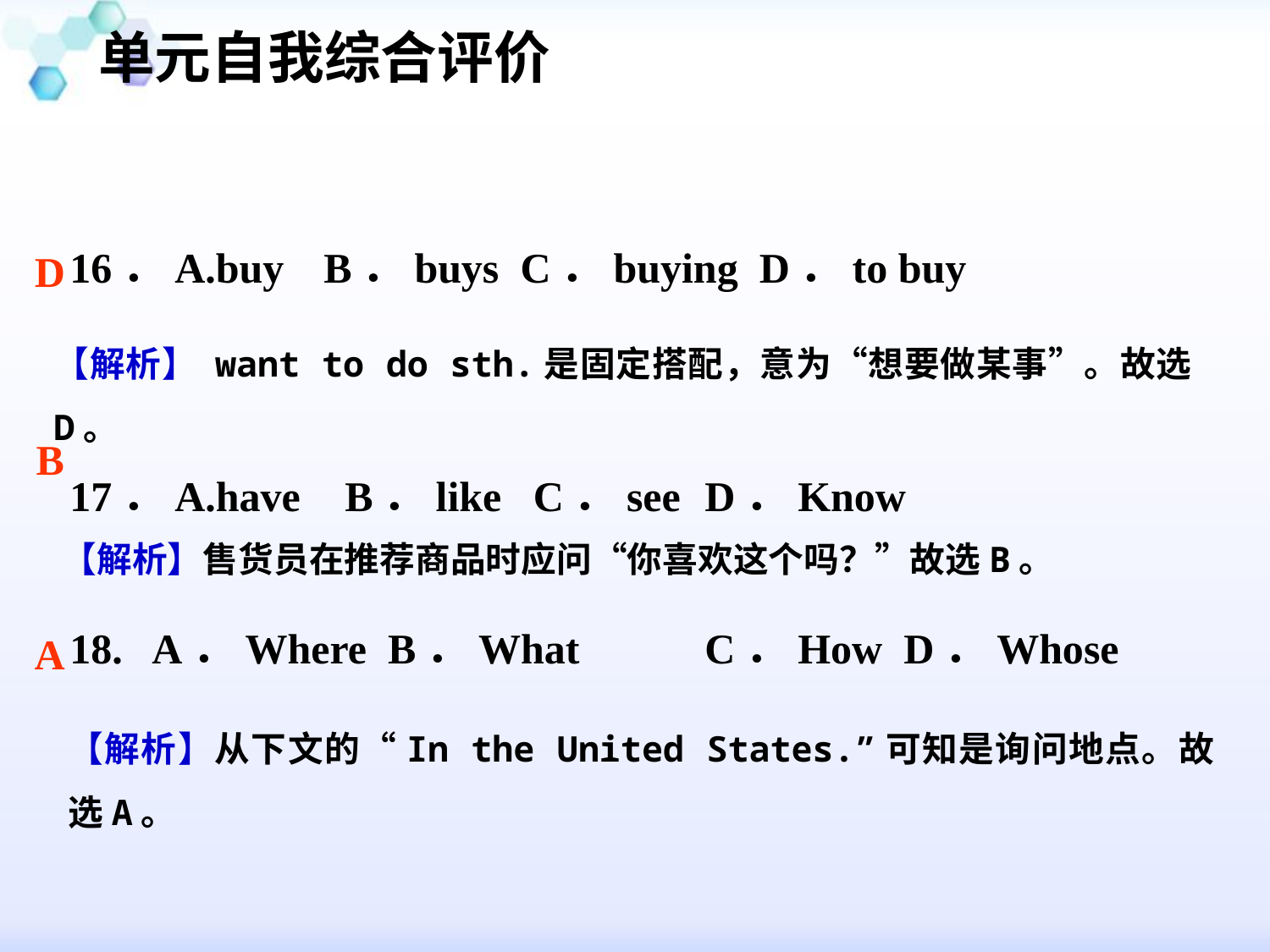

单元自我综合评价
16．A.buy  	B．buys  C．buying  D．to buy

17．A.have  	  B．like   C．see  	D．Know

18.   A．Where  B．What  	C．How  D．Whose

D
【解析】 want to do sth.是固定搭配，意为“想要做某事”。故选D。
B
【解析】售货员在推荐商品时应问“你喜欢这个吗？”故选B。
A
【解析】从下文的“In the United States.”可知是询问地点。故选A。